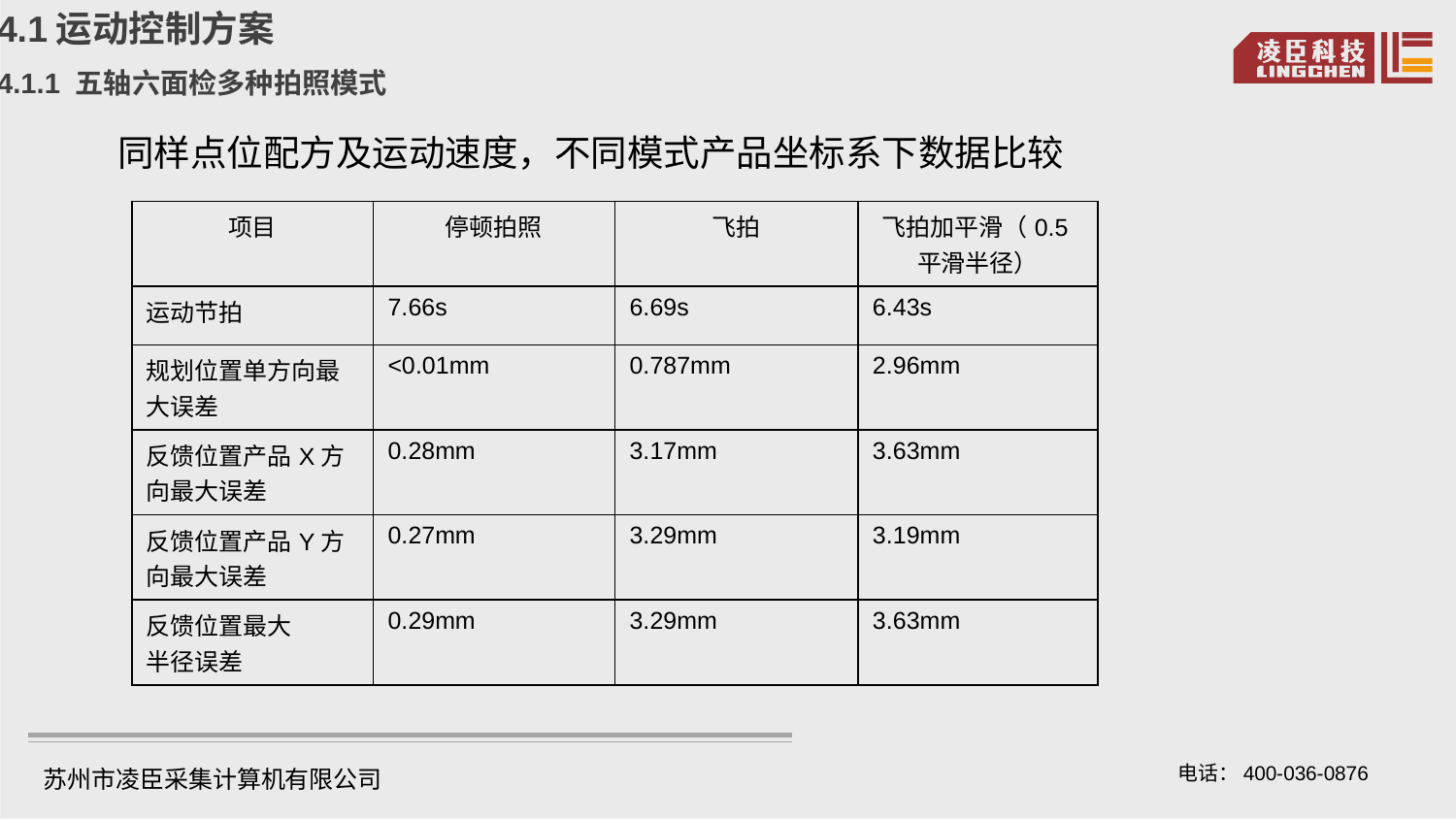

4.1运动控制方案
4.1.1 五轴六面检多种拍照模式
同样点位配方及运动速度，不同模式产品坐标系下数据比较
| 项目 | 停顿拍照 | 飞拍 | 飞拍加平滑（0.5平滑半径） |
| --- | --- | --- | --- |
| 运动节拍 | 7.66s | 6.69s | 6.43s |
| 规划位置单方向最大误差 | <0.01mm | 0.787mm | 2.96mm |
| 反馈位置产品X方向最大误差 | 0.28mm | 3.17mm | 3.63mm |
| 反馈位置产品Y方向最大误差 | 0.27mm | 3.29mm | 3.19mm |
| 反馈位置最大 半径误差 | 0.29mm | 3.29mm | 3.63mm |